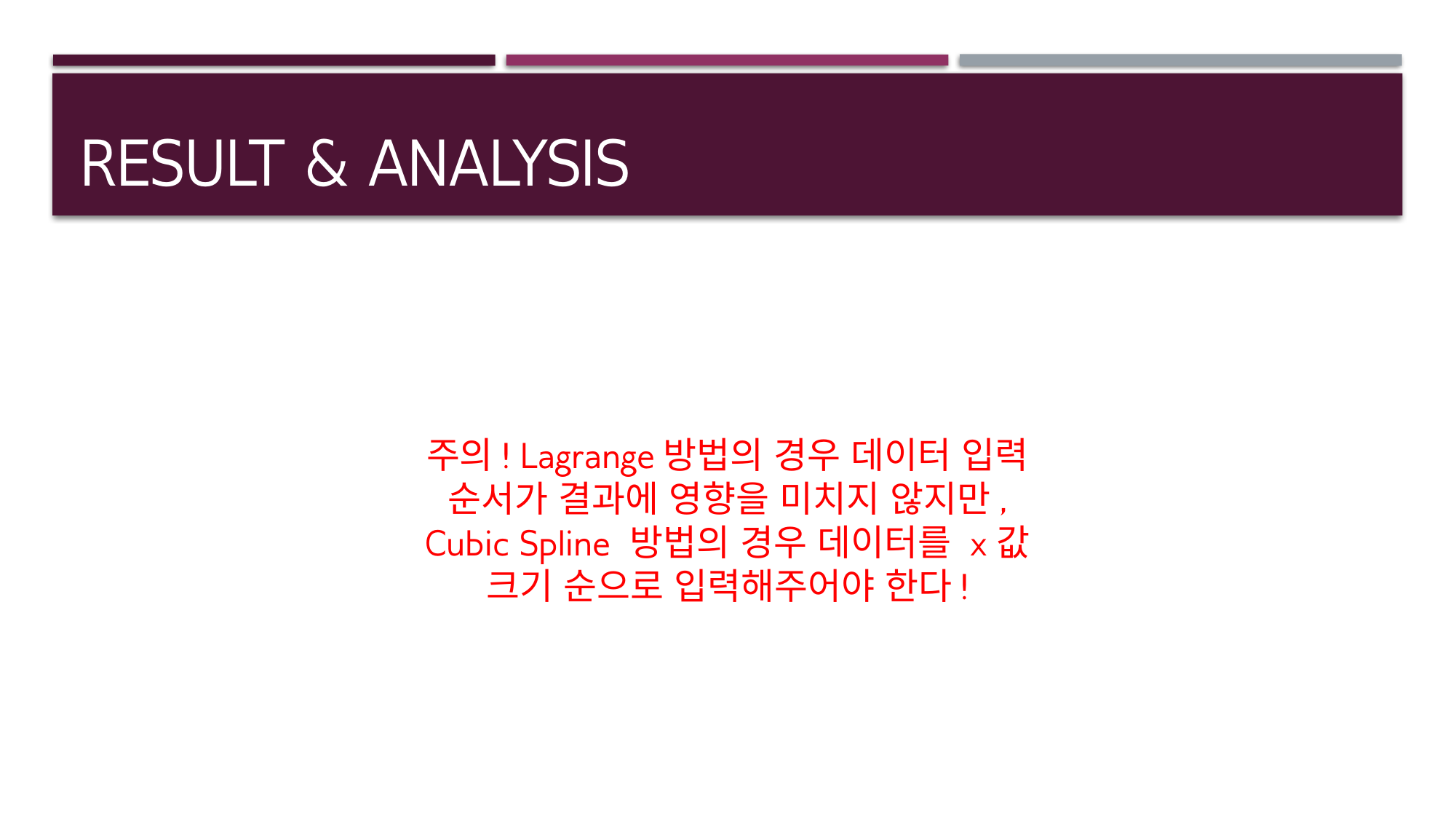

# Result & analysis
주의! Lagrange방법의 경우 데이터 입력 순서가 결과에 영향을 미치지 않지만, Cubic Spline 방법의 경우 데이터를 x값 크기 순으로 입력해주어야 한다!